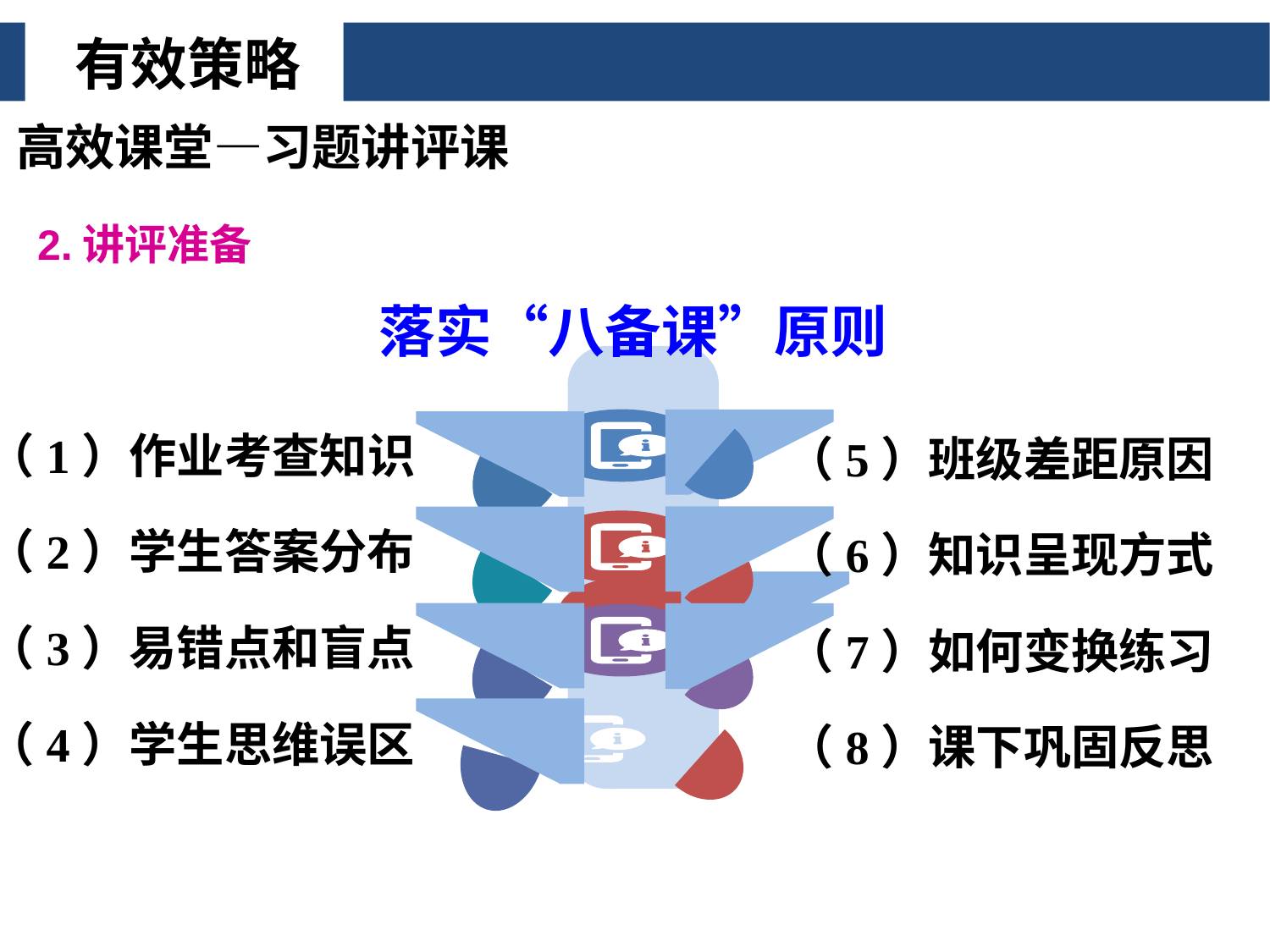

有效策略
高效课堂—习题讲评课
2.讲评准备
落实“八备课”原则
（1）作业考查知识
（2）学生答案分布
（3）易错点和盲点
（4）学生思维误区
（5）班级差距原因
（6）知识呈现方式
（7）如何变换练习
（8）课下巩固反思